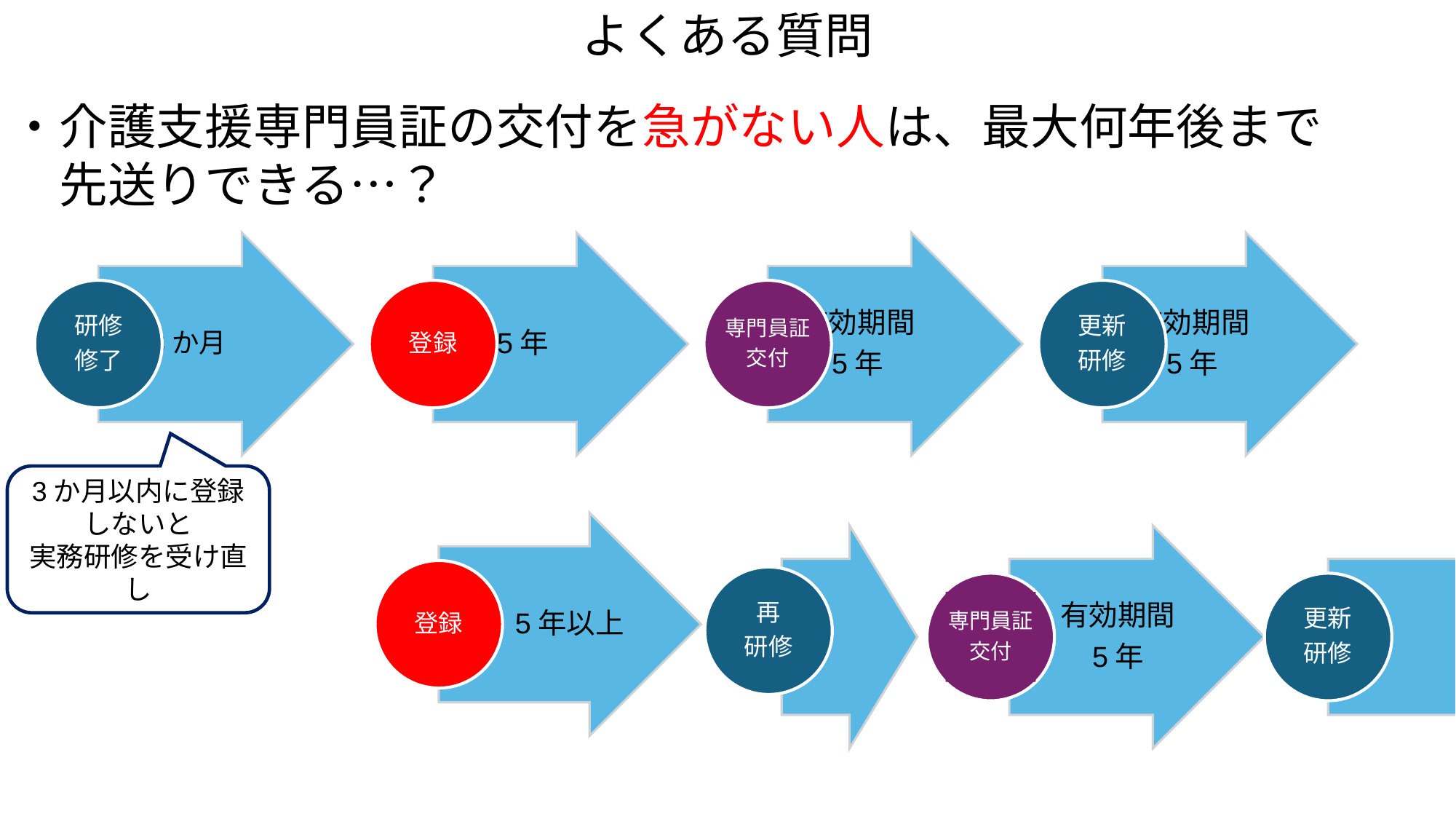

よくある質問

・介護支援専門員証の交付を急がない人は、最大何年後まで
　先送りできる…？
3か月
研修
修了
5年
登録
有効期間
5年
専門員証
交付
有効期間
5年
更新
研修
3か月以内に登録しないと
実務研修を受け直し

5年以上

有効期間
5年

登録

再
研修

更新
研修

専門員証
交付